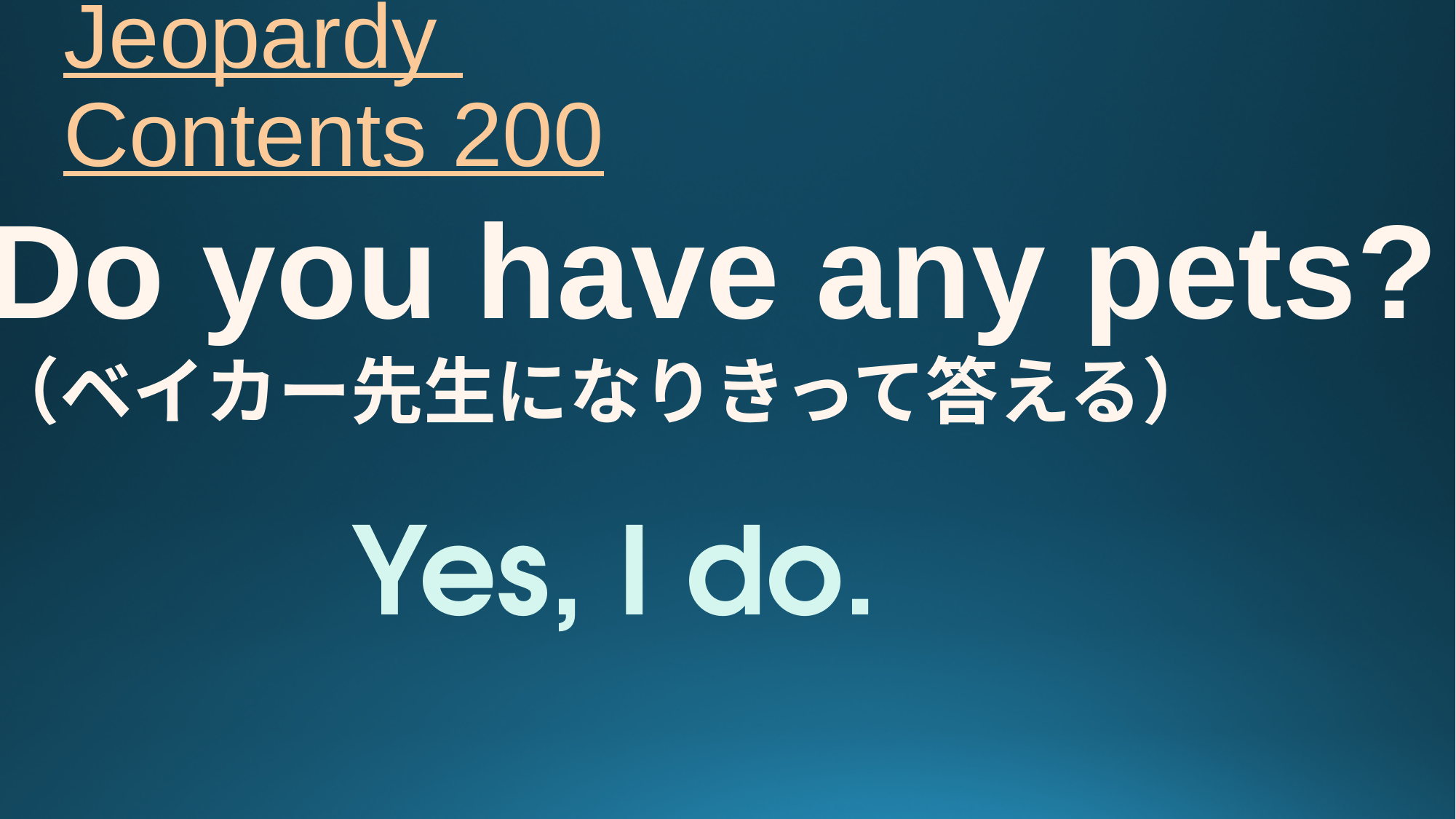

# Jeopardy Contents 200
Do you have any pets?
（ベイカー先生になりきって答える）
Yes, I do.